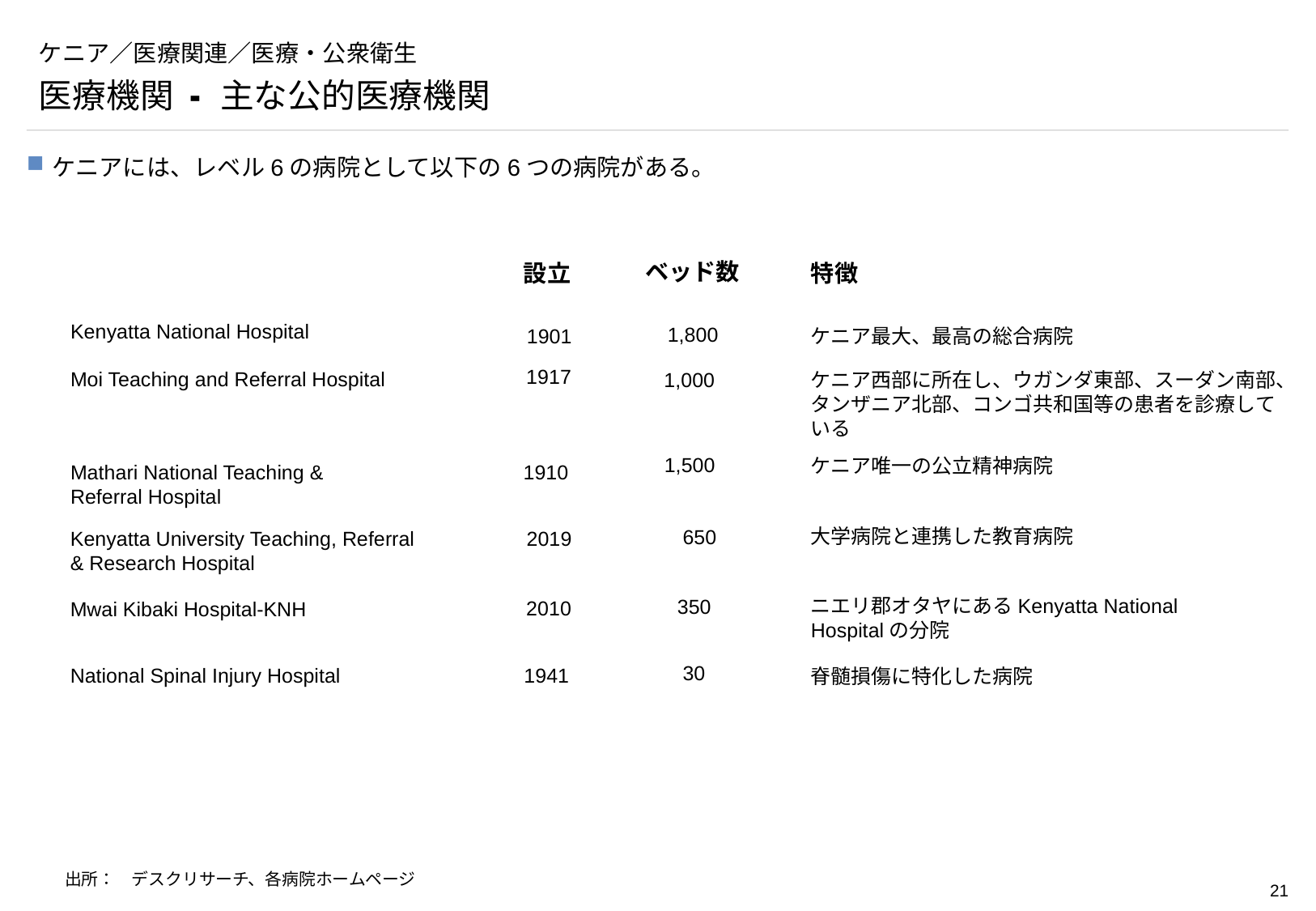

# ケニア／医療関連／医療・公衆衛生
医療機関 - 主な公的医療機関
ケニアには、レベル6の病院として以下の6つの病院がある。
ベッド数
設立
特徴
Kenyatta National Hospital
1,800
1901
ケニア最大、最高の総合病院
1917
Moi Teaching and Referral Hospital
1,000
ケニア西部に所在し、ウガンダ東部、スーダン南部、タンザニア北部、コンゴ共和国等の患者を診療している
1,500
ケニア唯一の公立精神病院
Mathari National Teaching & Referral Hospital
1910
大学病院と連携した教育病院
650
Kenyatta University Teaching, Referral & Research Hospital
2019
ニエリ郡オタヤにあるKenyatta National Hospitalの分院
350
2010
Mwai Kibaki Hospital-KNH
30
National Spinal Injury Hospital
1941
脊髄損傷に特化した病院
出所：　デスクリサーチ、各病院ホームページ